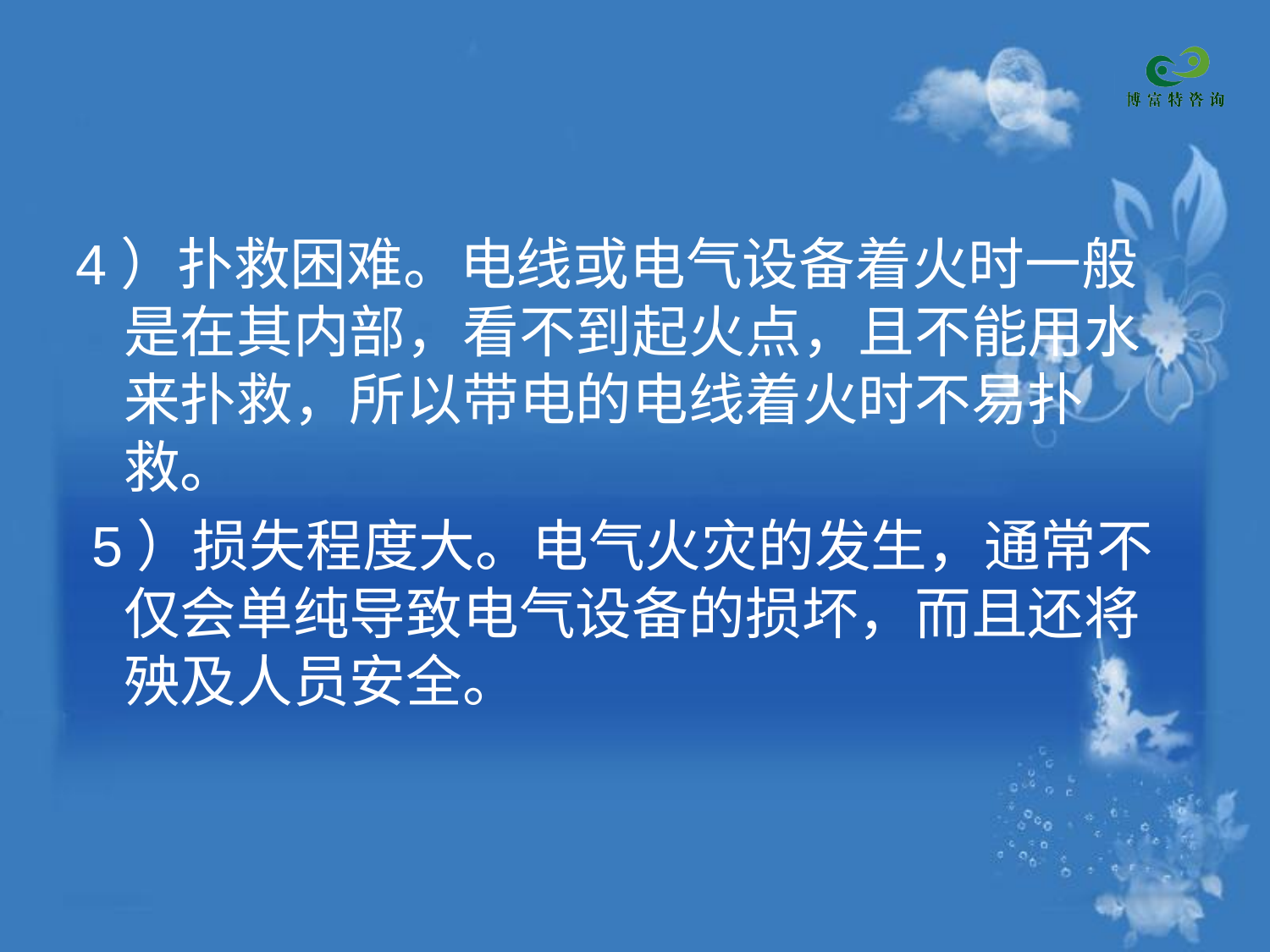

4）扑救困难。电线或电气设备着火时一般是在其内部，看不到起火点，且不能用水来扑救，所以带电的电线着火时不易扑救。
 5）损失程度大。电气火灾的发生，通常不仅会单纯导致电气设备的损坏，而且还将殃及人员安全。